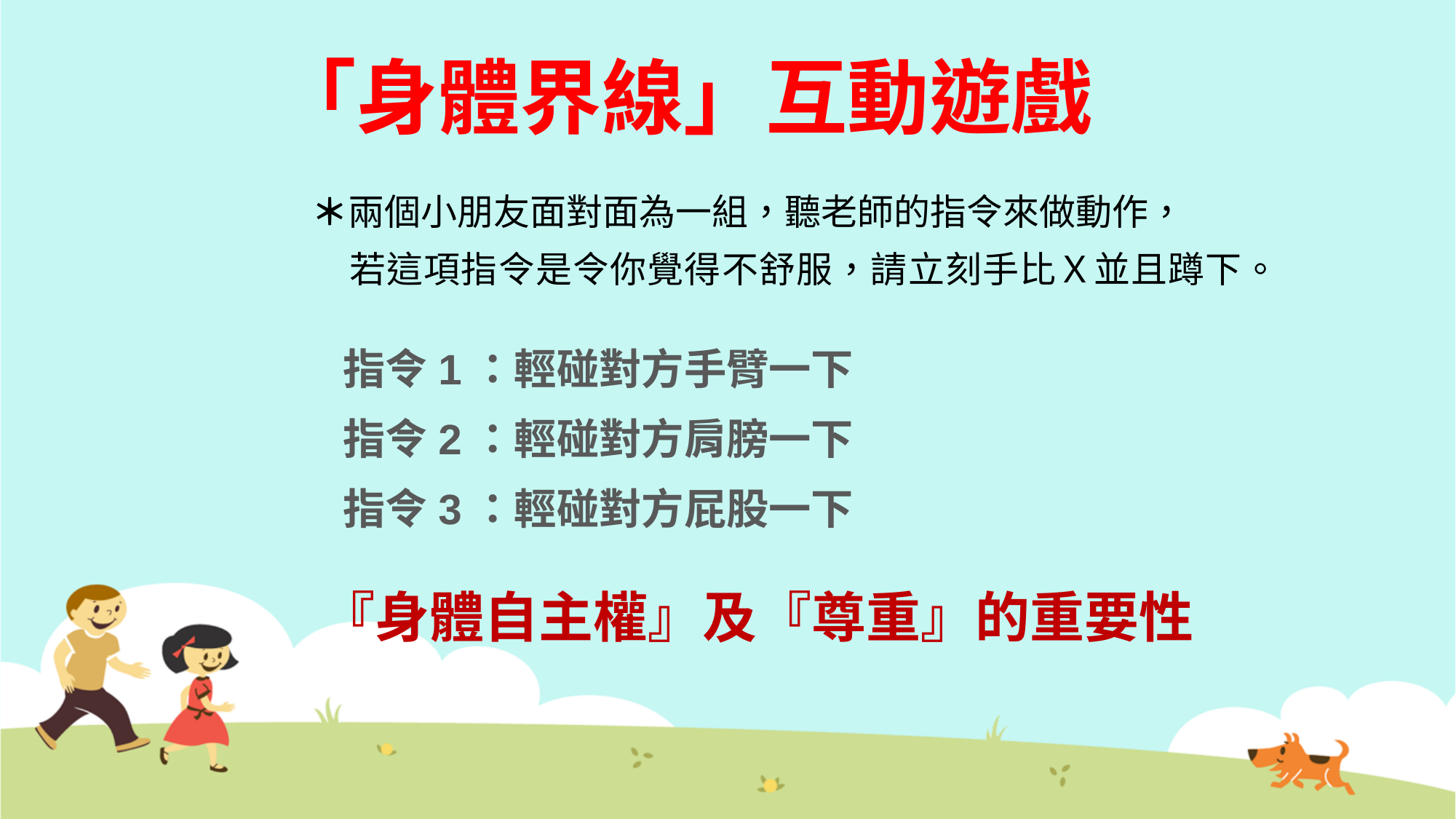

# 「身體界線」互動遊戲
 ＊兩個小朋友面對面為一組，聽老師的指令來做動作，
     若這項指令是令你覺得不舒服，請立刻手比Ｘ並且蹲下。

    指令1：輕碰對方手臂一下
    指令2：輕碰對方肩膀一下
    指令3：輕碰對方屁股一下

 『身體自主權』及『尊重』的重要性